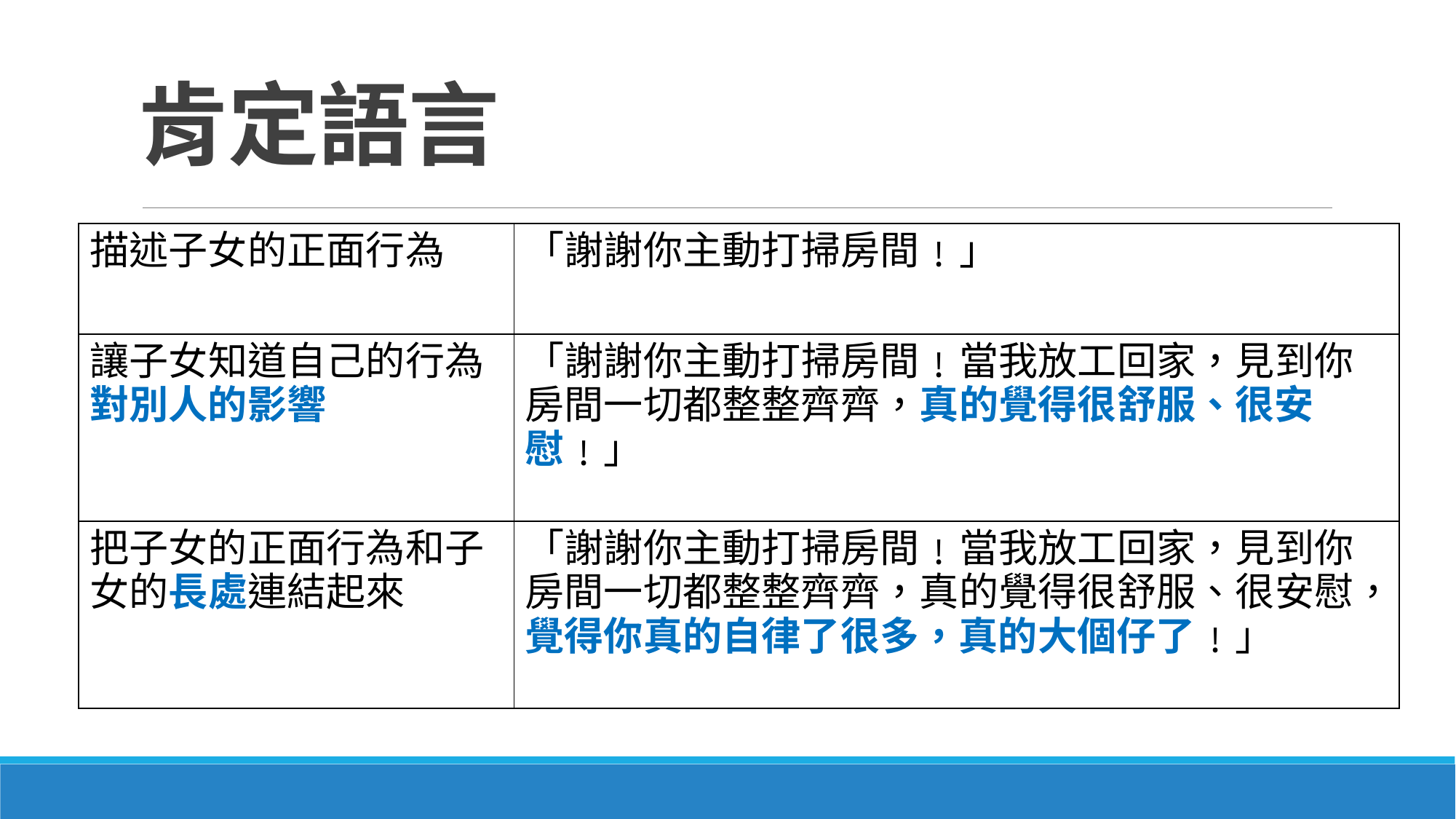

# 肯定語言
| 描述子女的正面行為 | 「謝謝你主動打掃房間﹗」 |
| --- | --- |
| 讓子女知道自己的行為對別人的影響 | 「謝謝你主動打掃房間﹗當我放工回家，見到你房間一切都整整齊齊，真的覺得很舒服、很安慰﹗」 |
| 把子女的正面行為和子女的長處連結起來 | 「謝謝你主動打掃房間﹗當我放工回家，見到你房間一切都整整齊齊，真的覺得很舒服、很安慰，覺得你真的自律了很多，真的大個仔了﹗」 |